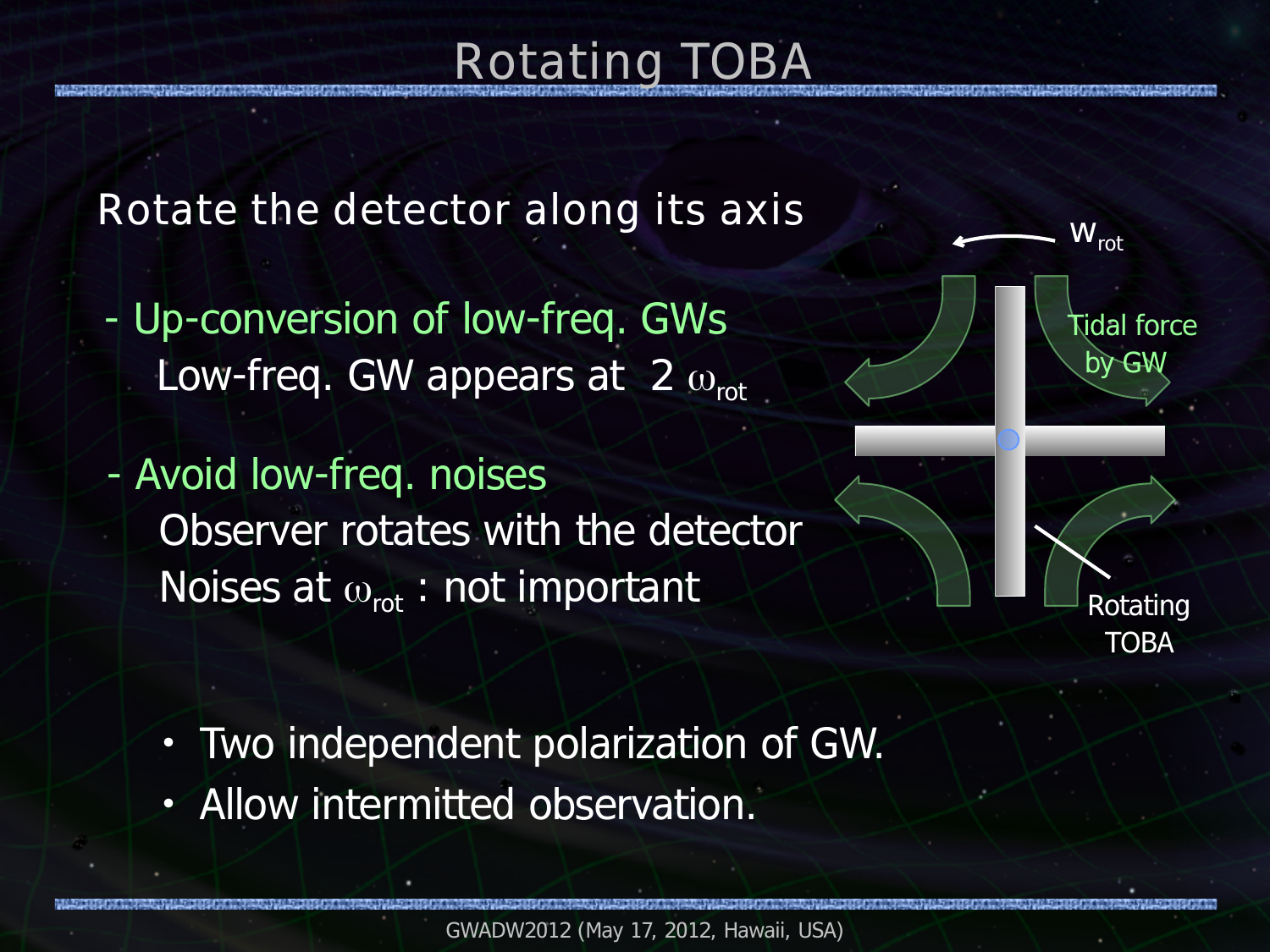

# Rotating TOBA
Rotate the detector along its axis
ωrot

- Up-conversion of low-freq. GWs
    Low-freq. GW appears at  2 ωrot

Tidal force
  by GW
- Avoid low-freq. noises
    Observer rotates with the detector
    Noises at ωrot : not important
Rotating
  TOBA
・Two independent polarization of GW.
・Allow intermitted observation.
GWADW2012 (May 17, 2012, Hawaii, USA)